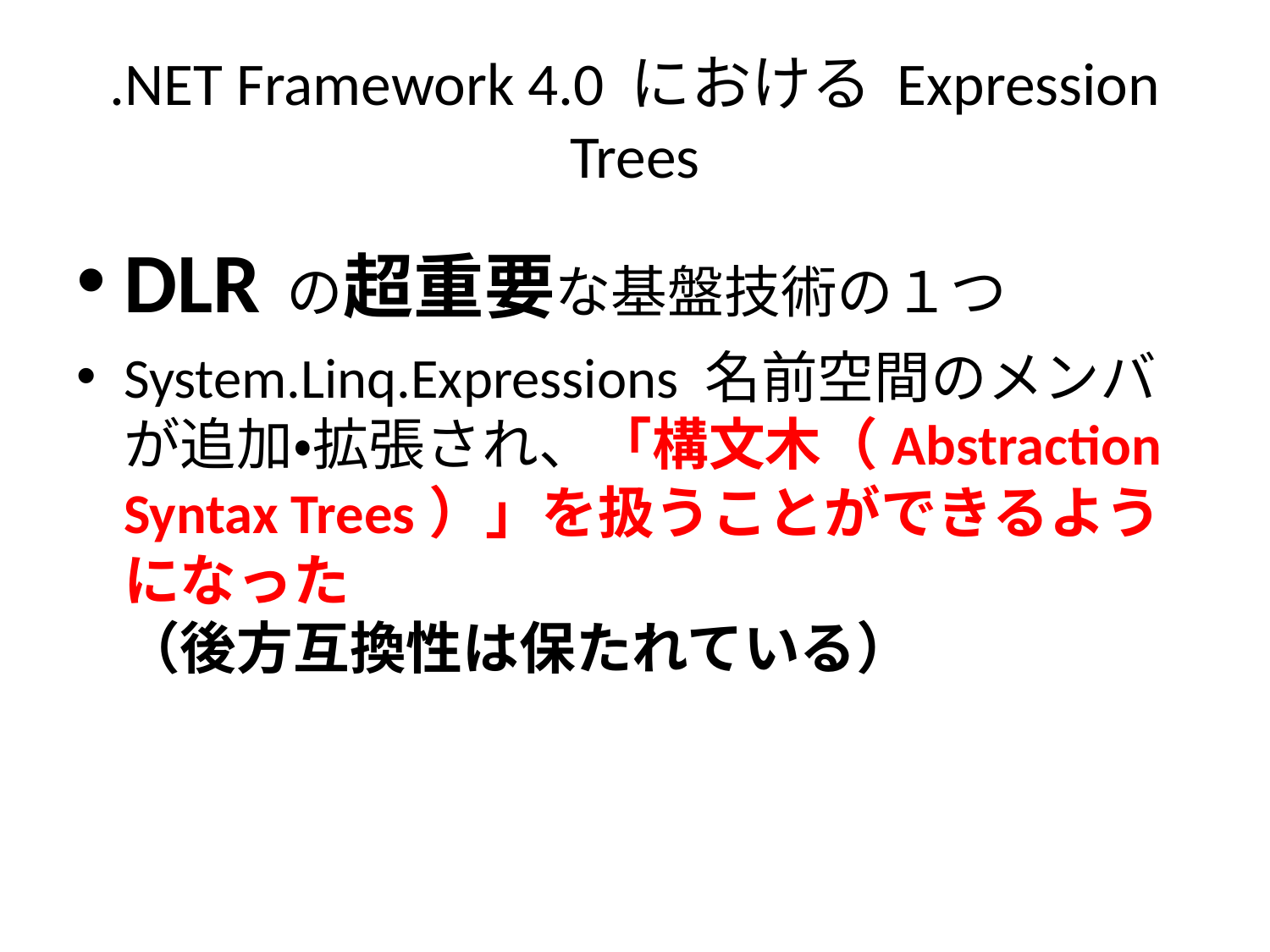

# .NET Framework 4.0 における Expression Trees
DLR の超重要な基盤技術の１つ
System.Linq.Expressions 名前空間のメンバが追加・拡張され、「構文木（Abstraction Syntax Trees）」を扱うことができるようになった
（後方互換性は保たれている）